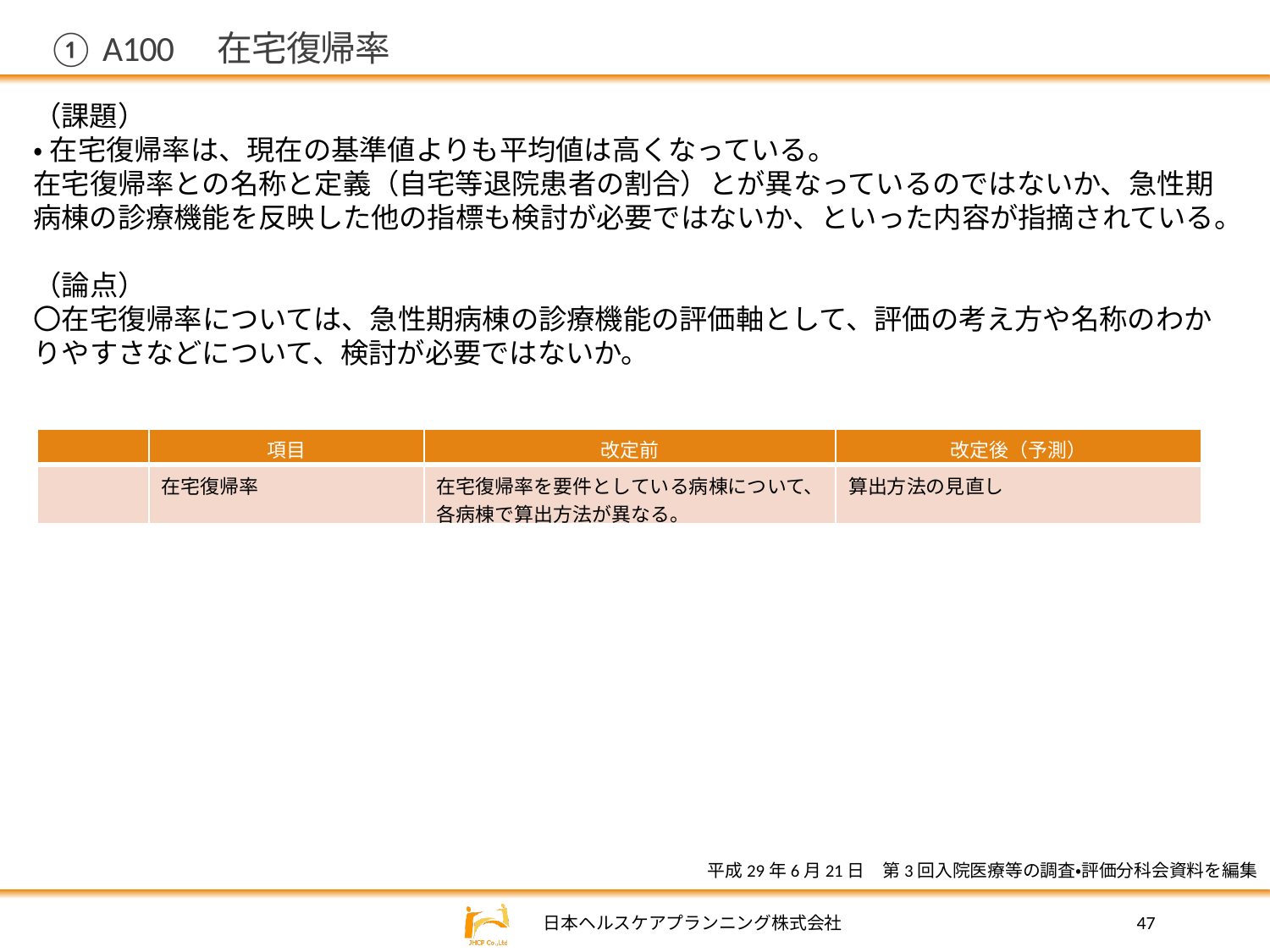

# ① A100　在宅復帰率
（課題）
•在宅復帰率は、現在の基準値よりも平均値は高くなっている。
在宅復帰率との名称と定義（自宅等退院患者の割合）とが異なっているのではないか、急性期病棟の診療機能を反映した他の指標も検討が必要ではないか、といった内容が指摘されている。

（論点）
〇在宅復帰率については、急性期病棟の診療機能の評価軸として、評価の考え方や名称のわかりやすさなどについて、検討が必要ではないか。

|  | 項目 | 改定前 | 改定後（予測） |
| --- | --- | --- | --- |
|  | 在宅復帰率 | 在宅復帰率を要件としている病棟について、各病棟で算出方法が異なる。 | 算出方法の見直し |
平成29年6月21日　第3回入院医療等の調査・評価分科会資料を編集
47